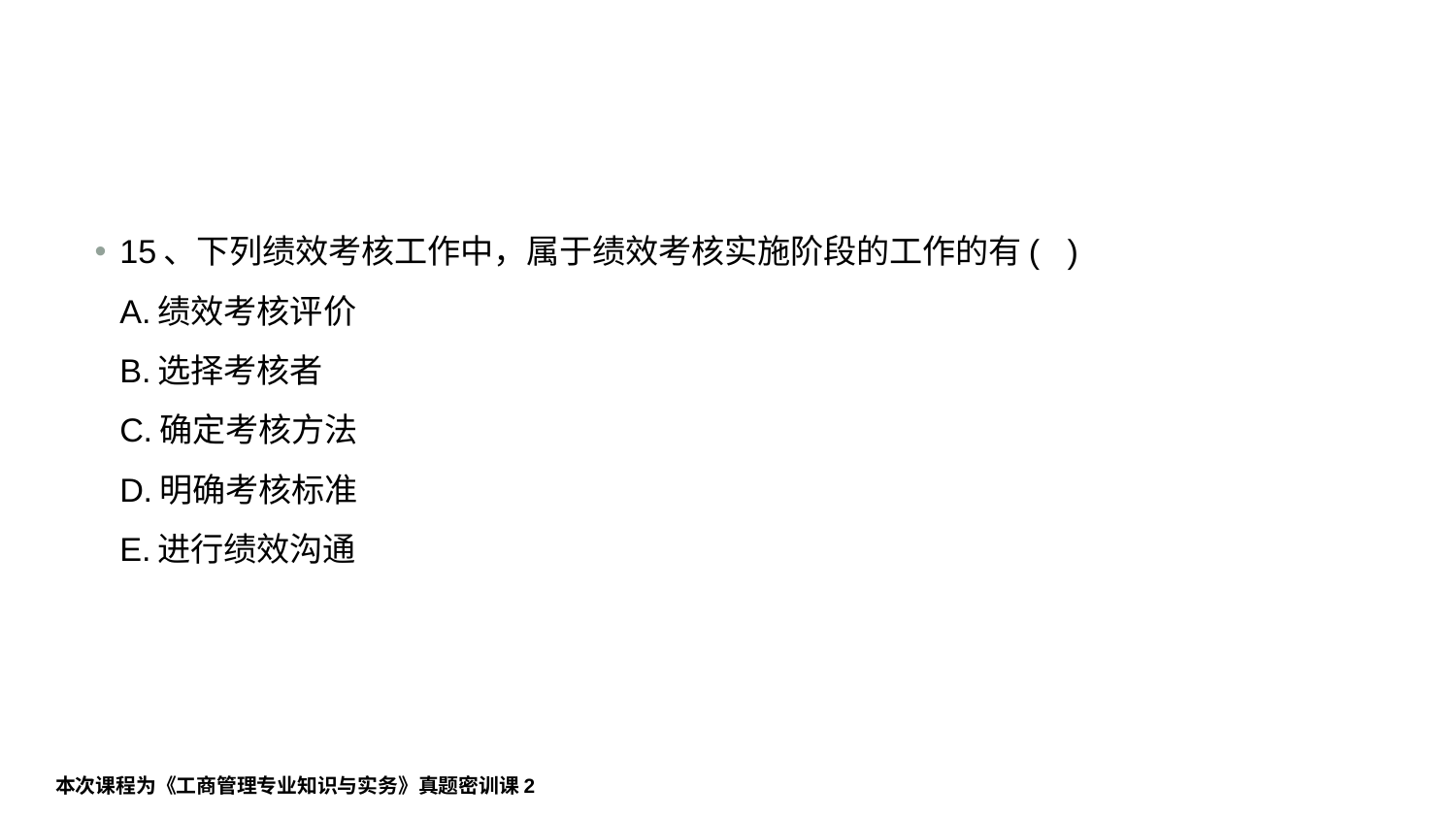

15、下列绩效考核工作中，属于绩效考核实施阶段的工作的有(   )
A.绩效考核评价
B.选择考核者
C.确定考核方法
D.明确考核标准
E.进行绩效沟通